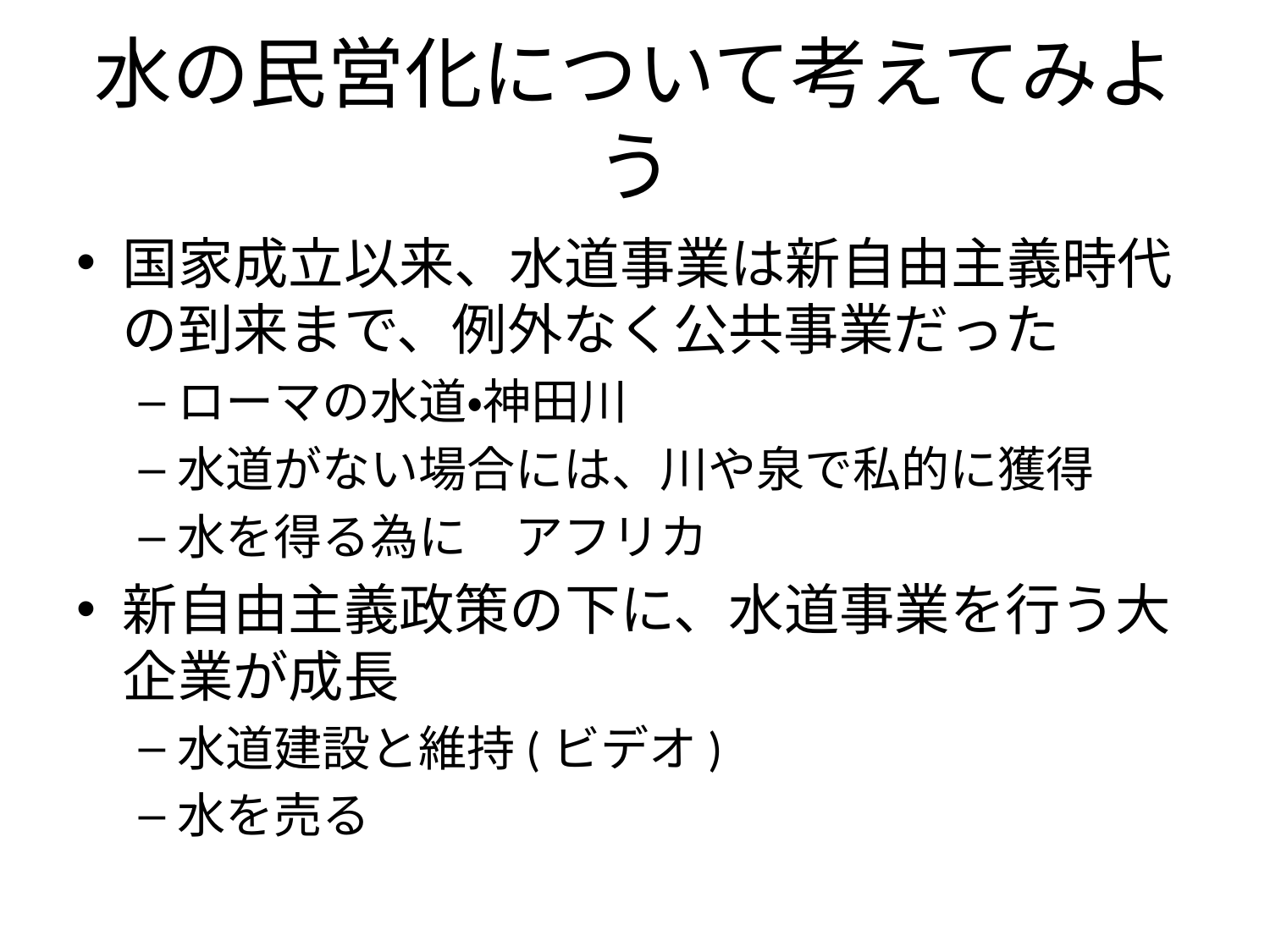

# 水の民営化について考えてみよう
国家成立以来、水道事業は新自由主義時代の到来まで、例外なく公共事業だった
ローマの水道・神田川
水道がない場合には、川や泉で私的に獲得
水を得る為に　アフリカ
新自由主義政策の下に、水道事業を行う大企業が成長
水道建設と維持(ビデオ)
水を売る